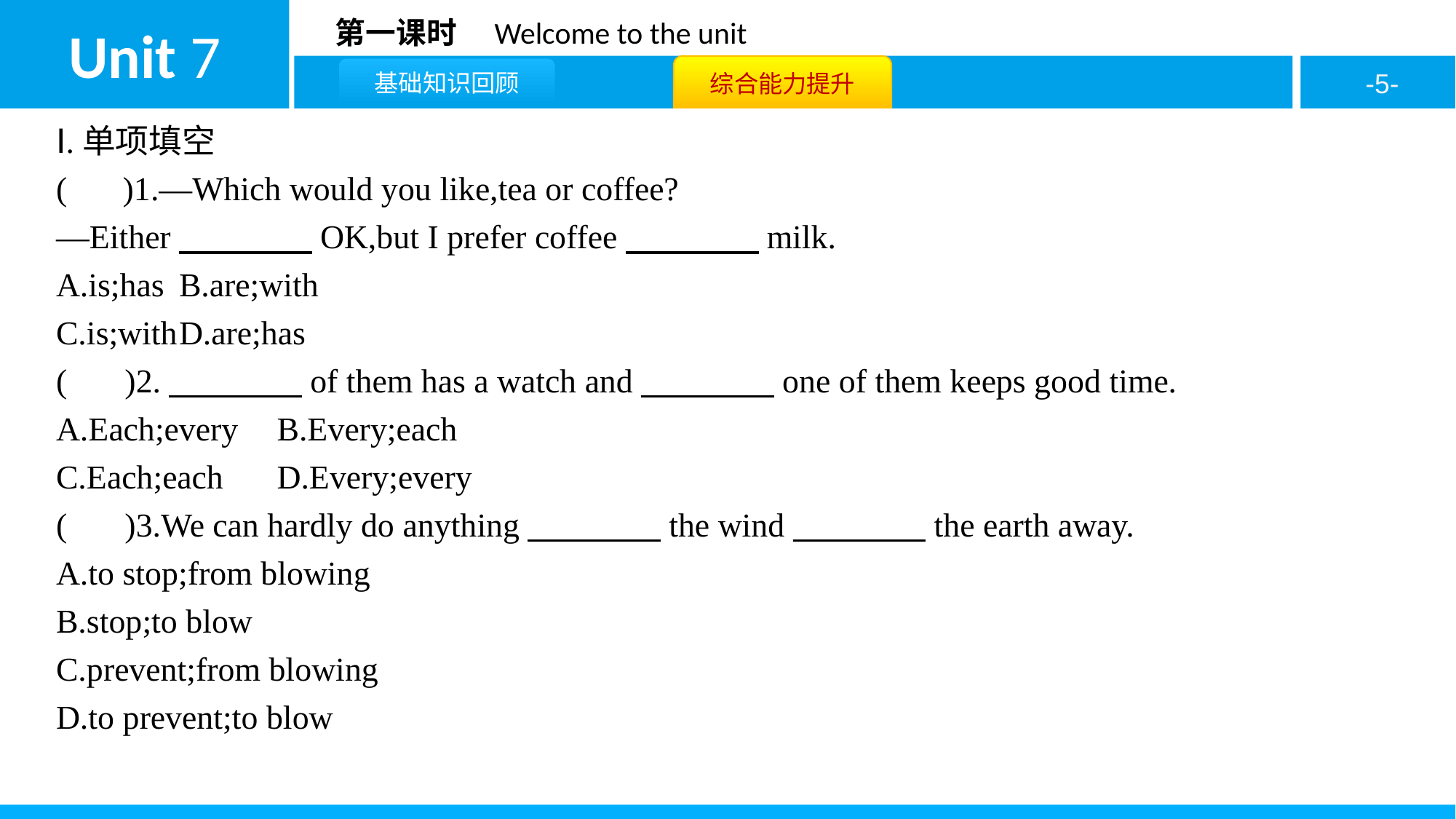

Ⅰ.单项填空
(  C  )1.—Which would you like,tea or coffee?
—Either　　　　OK,but I prefer coffee　　　　milk.
A.is;has	B.are;with
C.is;with	D.are;has
(  A  )2.　　　　of them has a watch and　　　　one of them keeps good time.
A.Each;every	B.Every;each
C.Each;each	D.Every;every
(  A  )3.We can hardly do anything　　　　the wind　　　　the earth away.
A.to stop;from blowing
B.stop;to blow
C.prevent;from blowing
D.to prevent;to blow